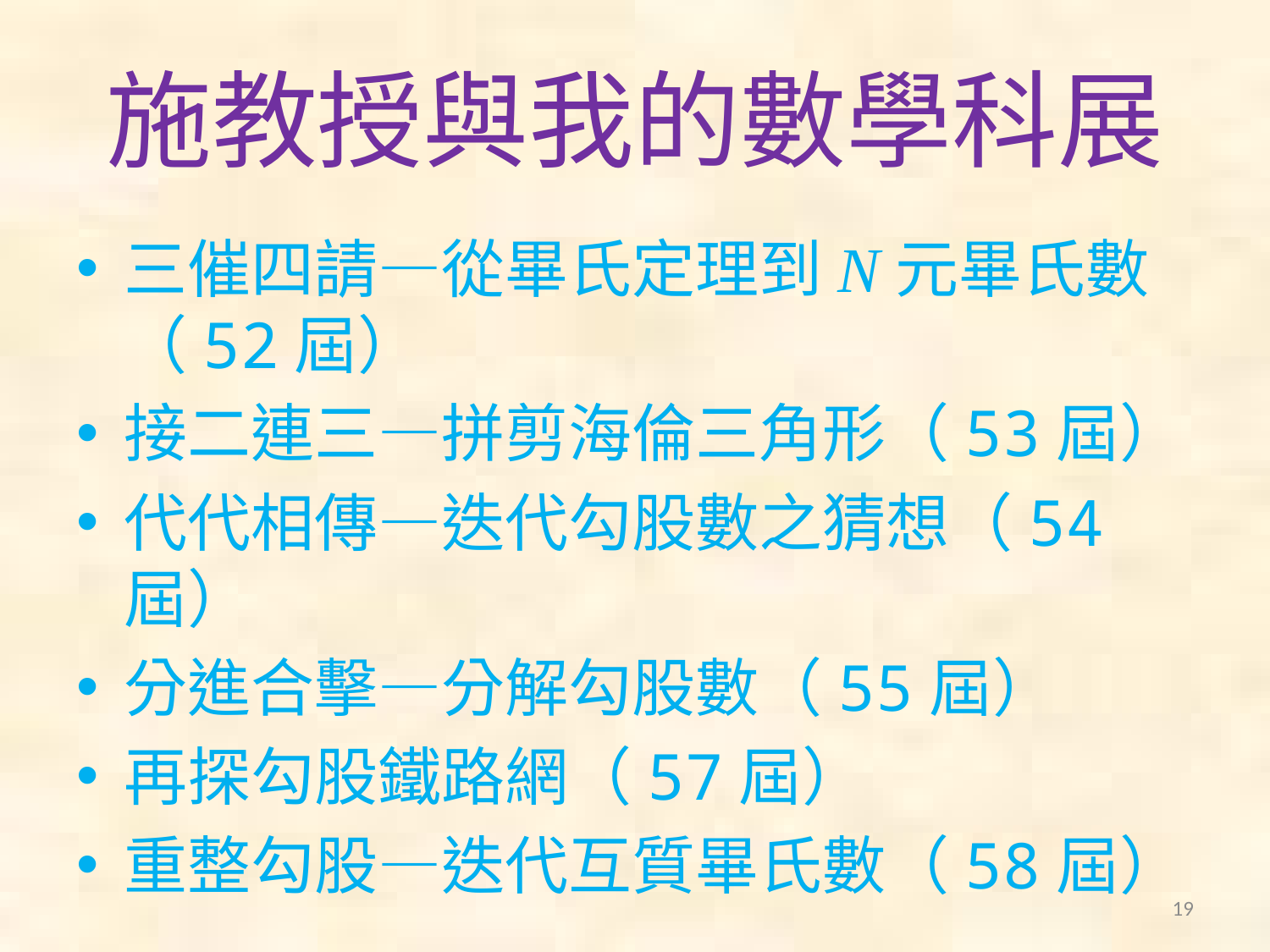

# 施教授與我的數學科展
三催四請—從畢氏定理到N元畢氏數（52屆）
接二連三—拼剪海倫三角形（53屆）
代代相傳—迭代勾股數之猜想（54屆）
分進合擊—分解勾股數（55屆）
再探勾股鐵路網（57屆）
重整勾股—迭代互質畢氏數（58屆）
19